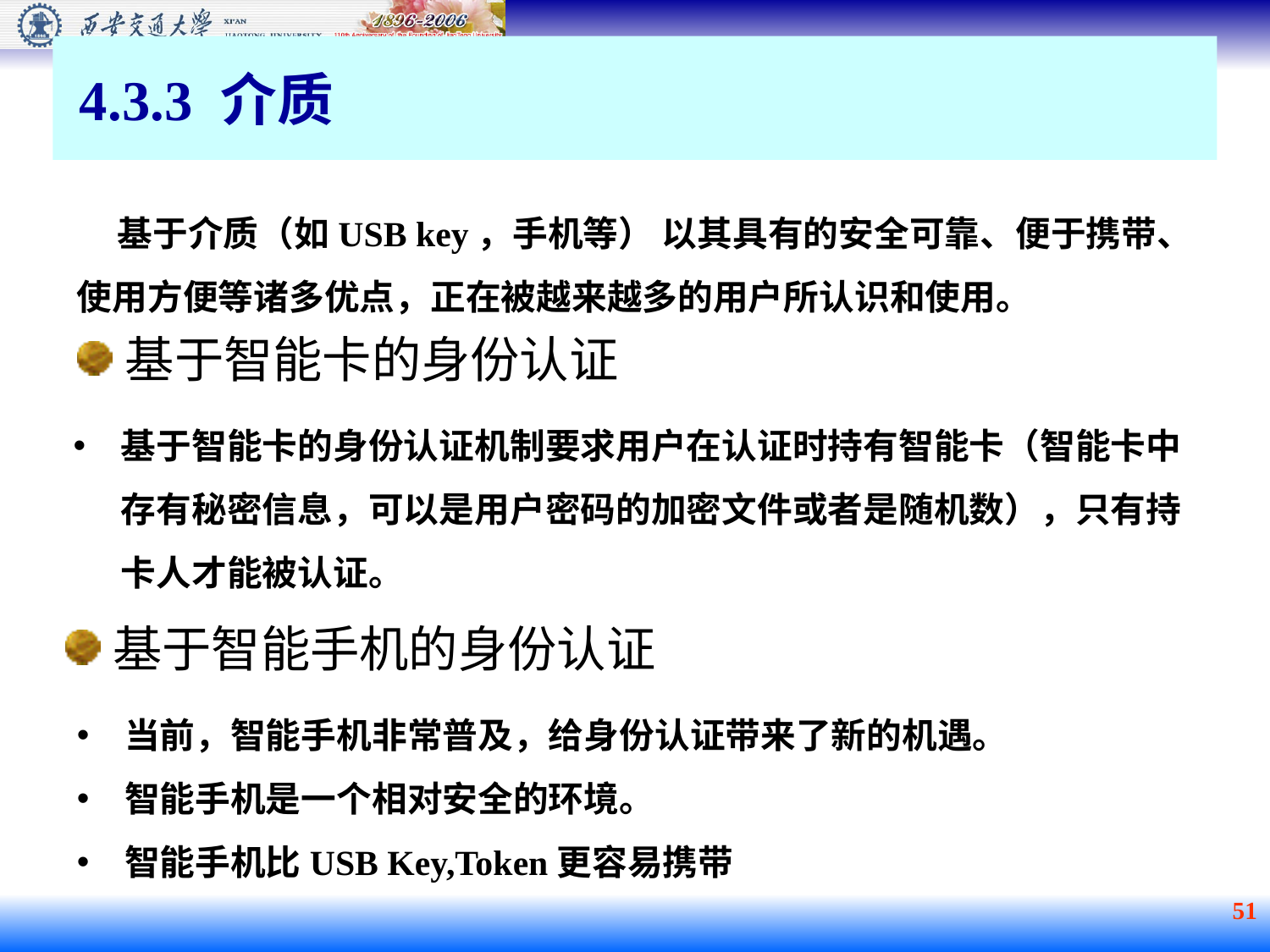

4.3.3 介质
    基于介质（如USB key，手机等） 以其具有的安全可靠、便于携带、使用方便等诸多优点，正在被越来越多的用户所认识和使用。
基于智能卡的身份认证
基于智能卡的身份认证机制要求用户在认证时持有智能卡（智能卡中存有秘密信息，可以是用户密码的加密文件或者是随机数），只有持卡人才能被认证。

基于智能手机的身份认证
当前，智能手机非常普及，给身份认证带来了新的机遇。
智能手机是一个相对安全的环境。
智能手机比USB Key,Token更容易携带

 51